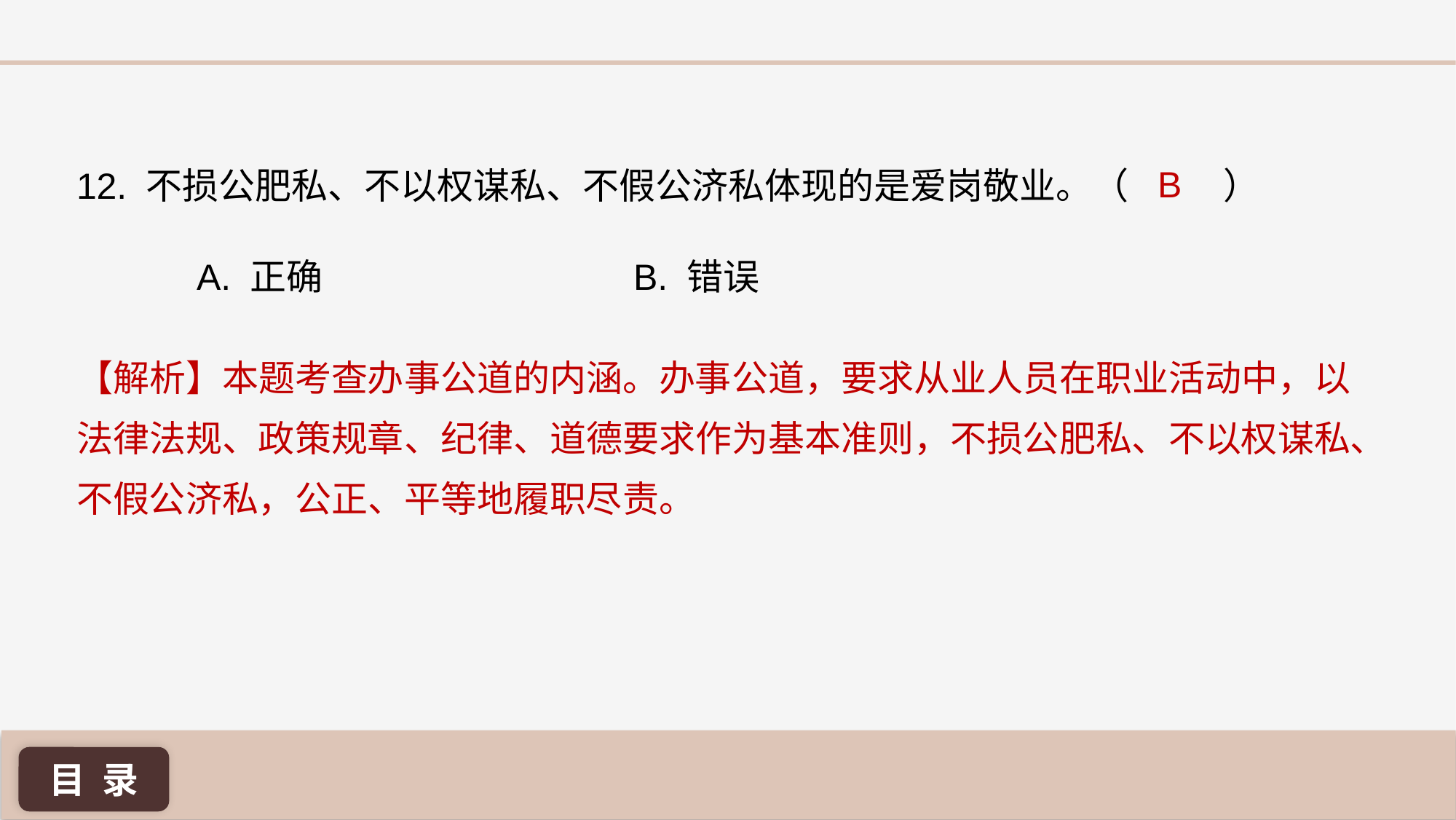

B
12. 不损公肥私、不以权谋私、不假公济私体现的是爱岗敬业。（ 	）
A. 正确 			B. 错误
【解析】本题考查办事公道的内涵。办事公道，要求从业人员在职业活动中，以法律法规、政策规章、纪律、道德要求作为基本准则，不损公肥私、不以权谋私、不假公济私，公正、平等地履职尽责。